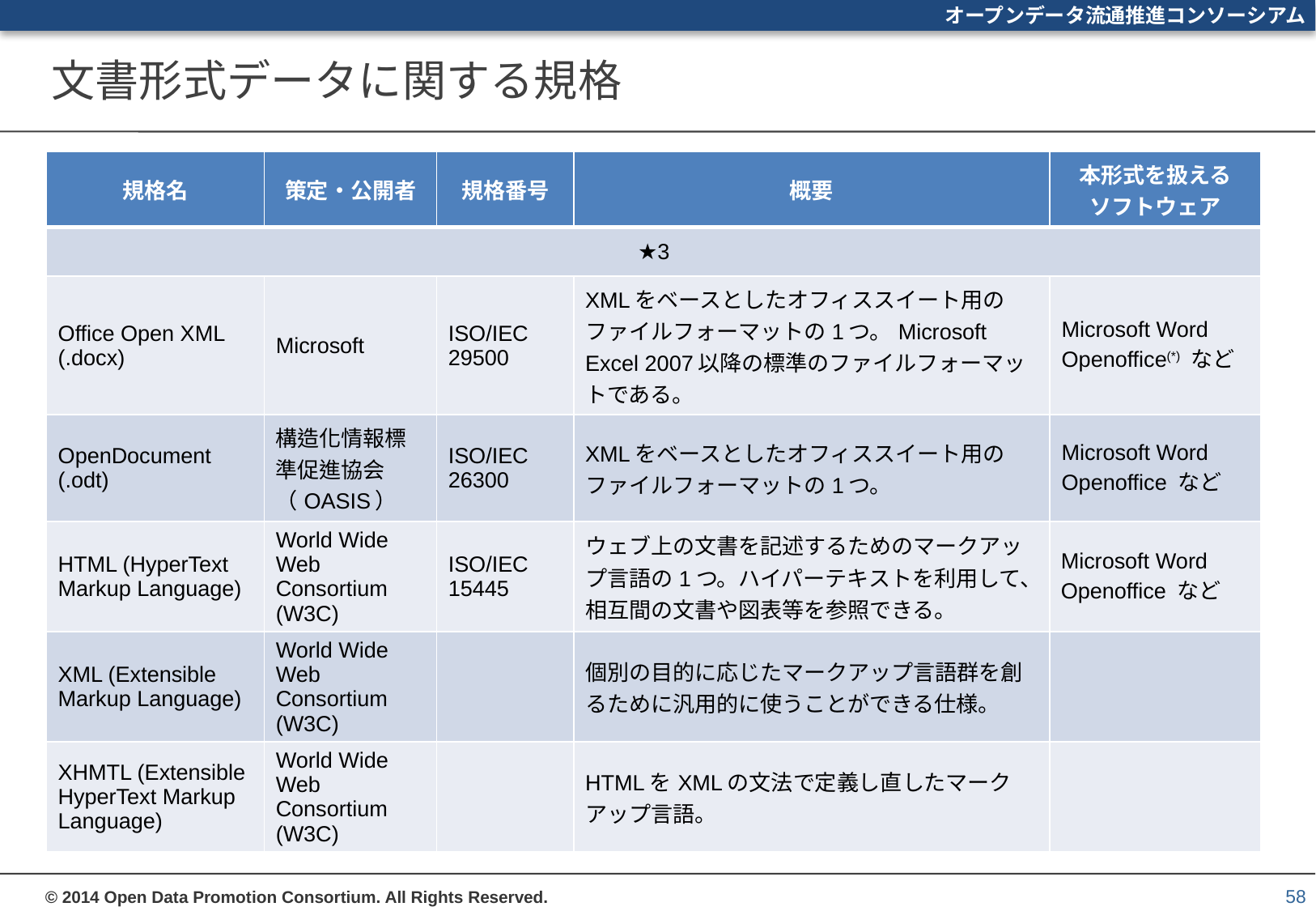

# 文書形式データに関する規格
| 規格名 | 策定・公開者 | 規格番号 | 概要 | 本形式を扱える ソフトウェア |
| --- | --- | --- | --- | --- |
| ★3 |  |  |  |  |
| Office Open XML (.docx) | Microsoft | ISO/IEC 29500 | XMLをベースとしたオフィススイート用のファイルフォーマットの1つ。Microsoft Excel 2007以降の標準のファイルフォーマットである。 | Microsoft Word Openoffice(\*) など |
| OpenDocument (.odt) | 構造化情報標準促進協会（OASIS） | ISO/IEC 26300 | XMLをベースとしたオフィススイート用のファイルフォーマットの1つ。 | Microsoft Word Openoffice など |
| HTML (HyperText Markup Language) | World Wide Web Consortium (W3C) | ISO/IEC 15445 | ウェブ上の文書を記述するためのマークアップ言語の1つ。ハイパーテキストを利用して、相互間の文書や図表等を参照できる。 | Microsoft Word Openoffice など |
| XML (Extensible Markup Language) | World Wide Web Consortium (W3C) |  | 個別の目的に応じたマークアップ言語群を創るために汎用的に使うことができる仕様。 |  |
| XHMTL (Extensible HyperText Markup Language) | World Wide Web Consortium (W3C) |  | HTMLをXMLの文法で定義し直したマークアップ言語。 |  |
58